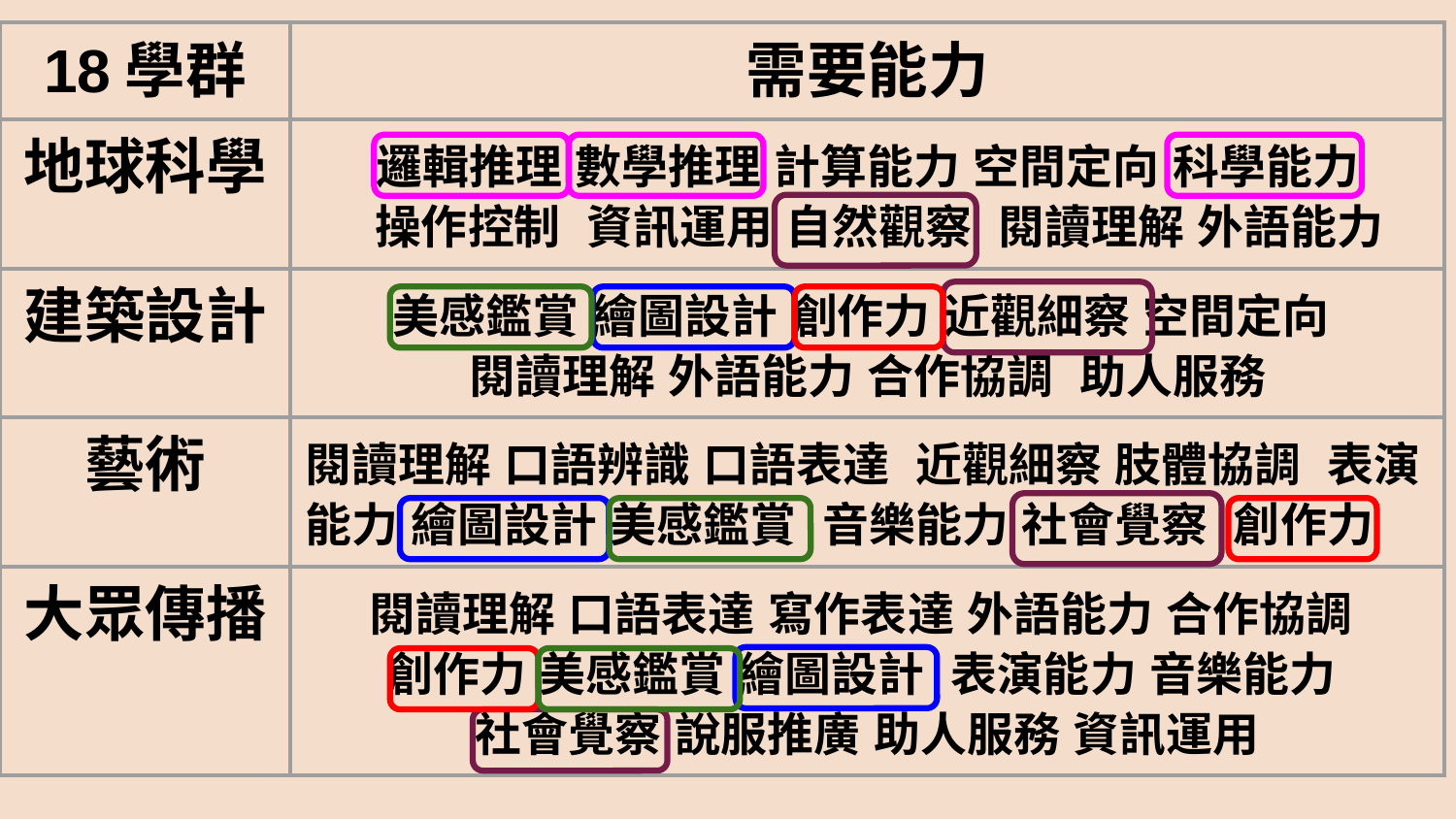

| 18學群 | 需要能力 |
| --- | --- |
| 地球科學 | 邏輯推理 數學推理 計算能力 空間定向 科學能力 操作控制 資訊運用 自然觀察 閱讀理解 外語能力 |
| 建築設計 | 美感鑑賞 繪圖設計 創作力 近觀細察 空間定向 閱讀理解 外語能力 合作協調 助人服務 |
| 藝術 | 閱讀理解 口語辨識 口語表達 近觀細察 肢體協調 表演能力 繪圖設計 美感鑑賞 音樂能力 社會覺察 創作力 |
| 大眾傳播 | 閱讀理解 口語表達 寫作表達 外語能力 合作協調 創作力 美感鑑賞 繪圖設計 表演能力 音樂能力 社會覺察 說服推廣 助人服務 資訊運用 |